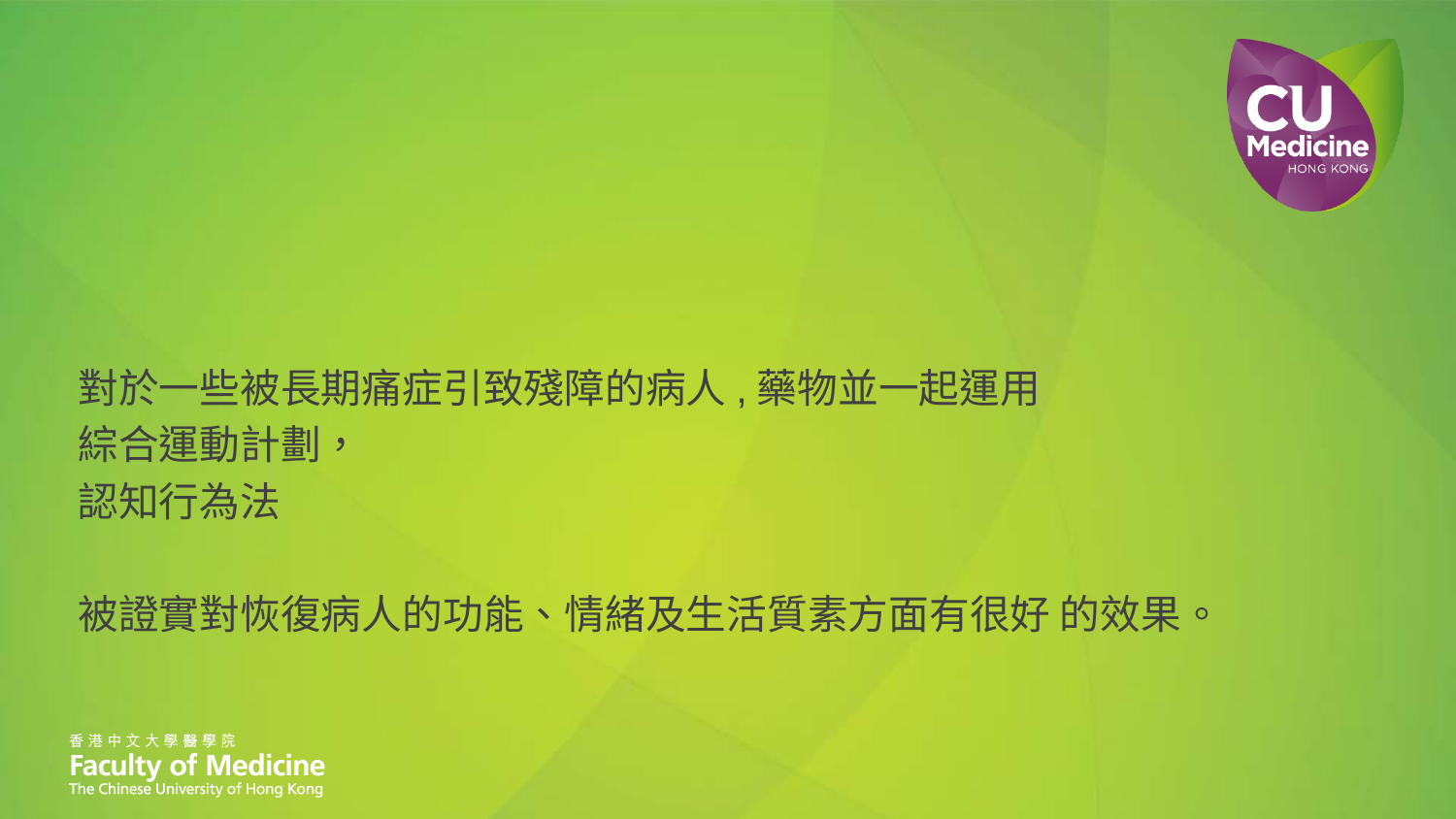

對於一些被長期痛症引致殘障的病人,藥物並一起運用
綜合運動計劃，
認知行為法

被證實對恢復病人的功能、情緒及生活質素方面有很好 的效果。
#